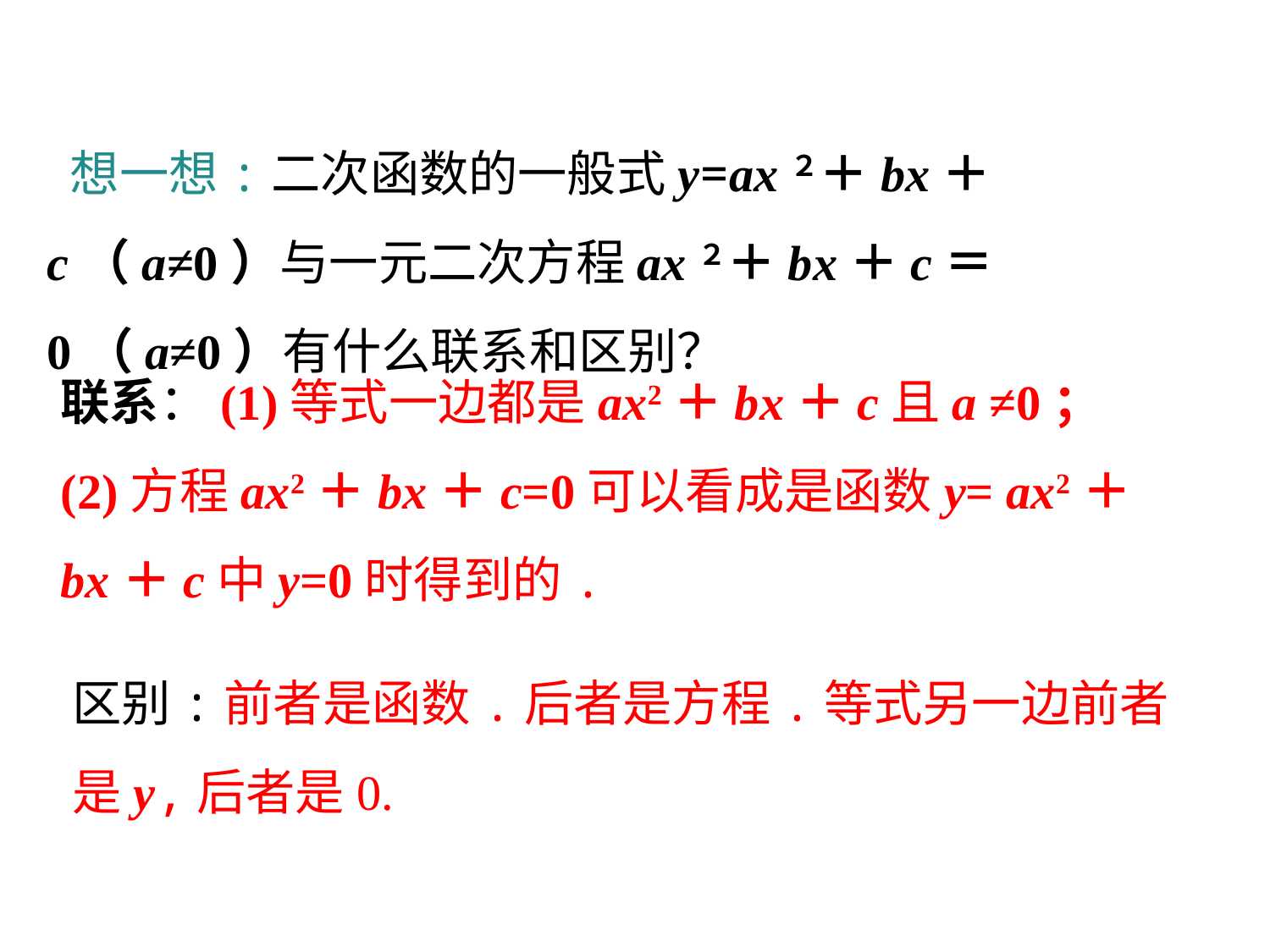

想一想:二次函数的一般式y=ax２＋bx＋c（a≠0）与一元二次方程ax２＋bx＋c＝0（a≠0）有什么联系和区别？
联系：(1)等式一边都是ax2＋bx＋c且a ≠0；
(2)方程ax2＋bx＋c=0可以看成是函数y= ax2＋bx＋c中y=0时得到的.
区别:前者是函数.后者是方程.等式另一边前者是y,后者是0.